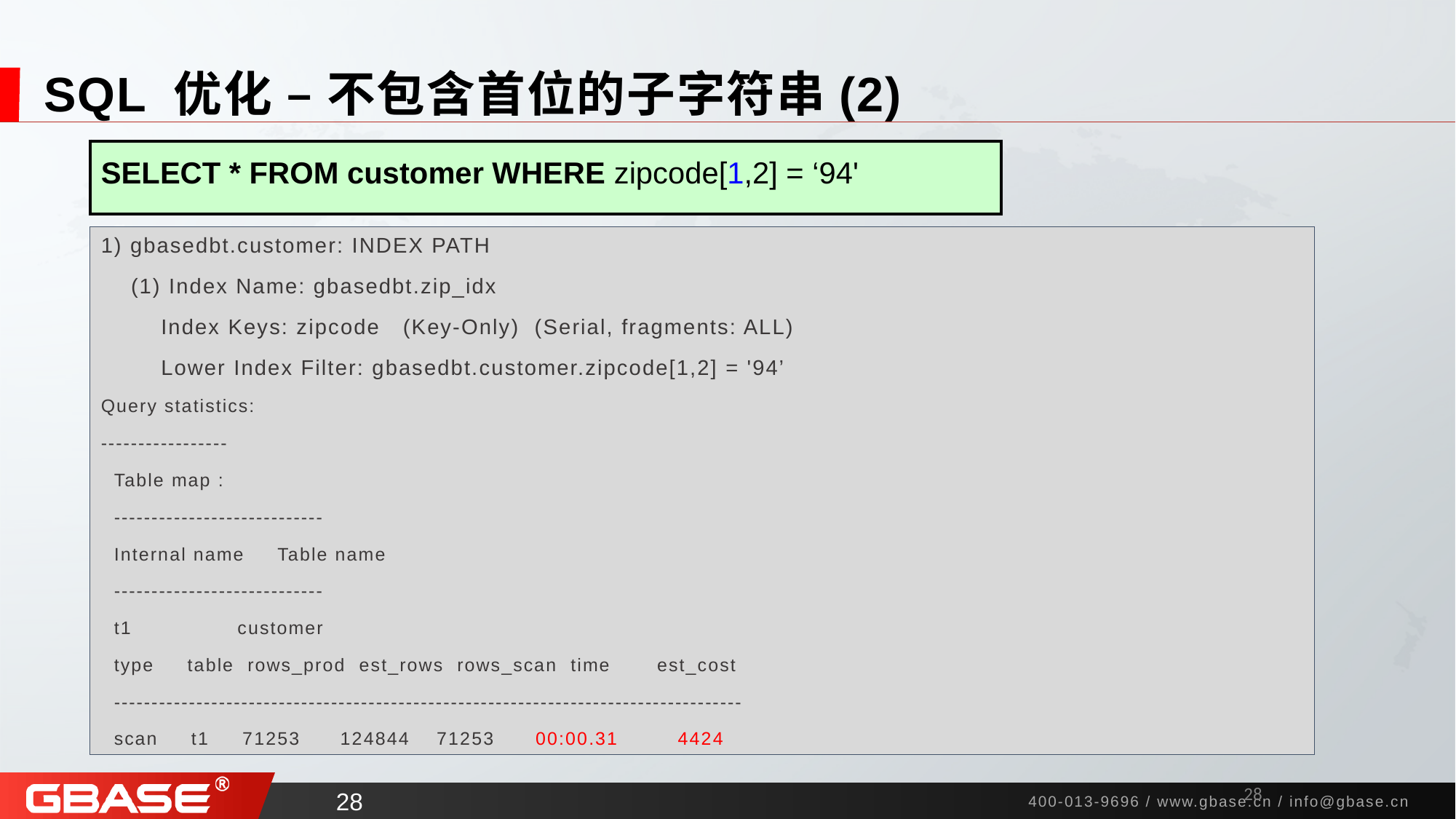

# SQL 优化 – 不包含首位的子字符串(2)
| SELECT \* FROM customer WHERE zipcode[1,2] = ‘94' |
| --- |
1) gbasedbt.customer: INDEX PATH
    (1) Index Name: gbasedbt.zip_idx
        Index Keys: zipcode   (Key-Only)  (Serial, fragments: ALL)
        Lower Index Filter: gbasedbt.customer.zipcode[1,2] = '94’
Query statistics:
-----------------
  Table map :
  ----------------------------
  Internal name     Table name
  ----------------------------
  t1                customer
  type     table  rows_prod  est_rows  rows_scan  time       est_cost
  ------------------------------------------------------------------------------------
  scan     t1     71253      124844    71253      00:00.31         4424
28